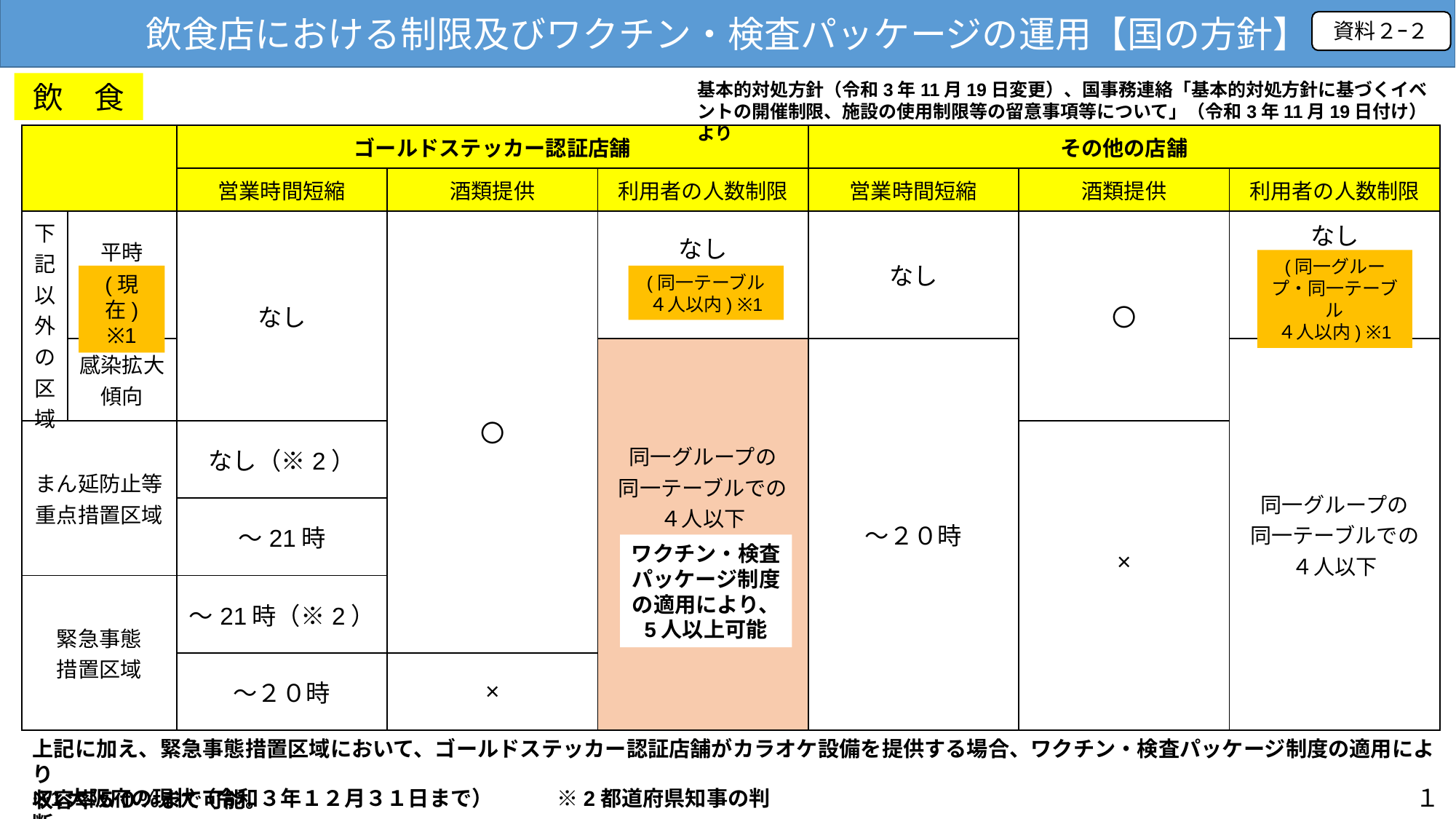

飲食店における制限及びワクチン・検査パッケージの運用【国の方針】
資料２ｰ２
基本的対処方針（令和3年11月19日変更）、国事務連絡「基本的対処方針に基づくイベントの開催制限、施設の使用制限等の留意事項等について」（令和3年11月19日付け）より
飲　食
|  |  | ゴールドステッカー認証店舗 |  |  | その他の店舗 |  |  |
| --- | --- | --- | --- | --- | --- | --- | --- |
|  |  | 営業時間短縮 | 酒類提供 | 利用者の人数制限 | 営業時間短縮 | 酒類提供 | 利用者の人数制限 |
| 下記以外の区域 | 平時 | なし | 〇 | なし | なし | 〇 | なし |
|  | 感染拡大傾向 |  |  | 同一グループの 同一テーブルでの ４人以下 | ～２０時 |  | 同一グループの 同一テーブルでの ４人以下 |
| まん延防止等 重点措置区域 |  | なし（※2） |  |  |  | × |  |
|  |  | ～21時 |  |  |  |  |  |
| 緊急事態 措置区域 |  | ～21時（※2） |  |  |  |  |  |
|  |  | ～２０時 | × |  |  |  |  |
(同一グループ・同一テーブル
４人以内) ※1
(現在)
※1
(同一テーブル
４人以内) ※1
ワクチン・検査パッケージ制度の適用により、
5人以上可能
上記に加え、緊急事態措置区域において、ゴールドステッカー認証店舗がカラオケ設備を提供する場合、ワクチン・検査パッケージ制度の適用により
収容率５０％まで可能。
１
※1大阪府の現状（令和３年１２月３１日まで）　　　※2都道府県知事の判断